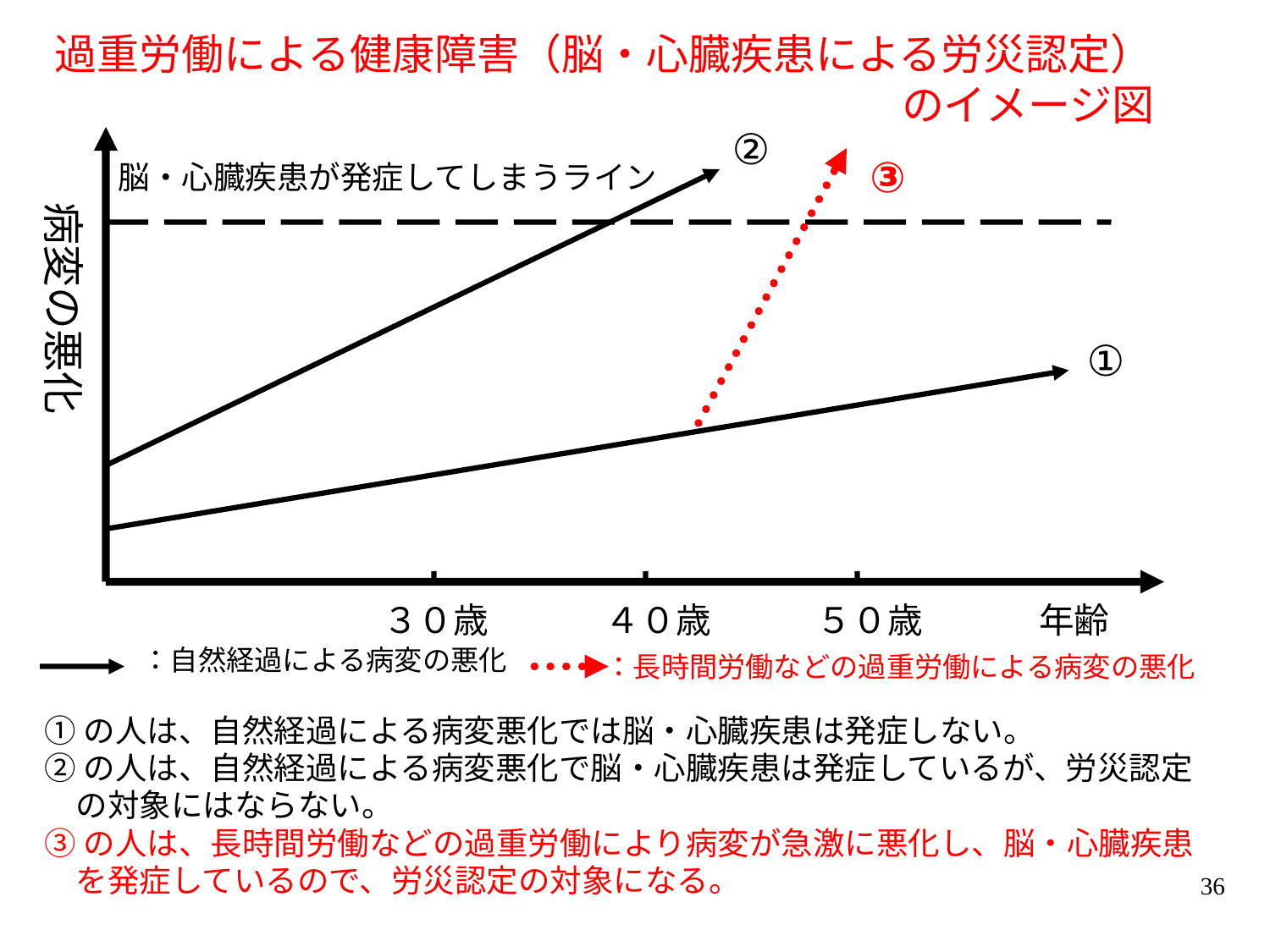

過重労働による健康障害（脳・心臓疾患による労災認定）
　　　　　　　　　　　　　　　　　　　　のイメージ図
②

③
脳・心臓疾患が発症してしまうライン

病変の悪化

①

３０歳
４０歳
５０歳
年齢
：自然経過による病変の悪化
：長時間労働などの過重労働による病変の悪化

①の人は、自然経過による病変悪化では脳・心臓疾患は発症しない。
②の人は、自然経過による病変悪化で脳・心臓疾患は発症しているが、労災認定
　の対象にはならない。
③の人は、長時間労働などの過重労働により病変が急激に悪化し、脳・心臓疾患
　を発症しているので、労災認定の対象になる。

36